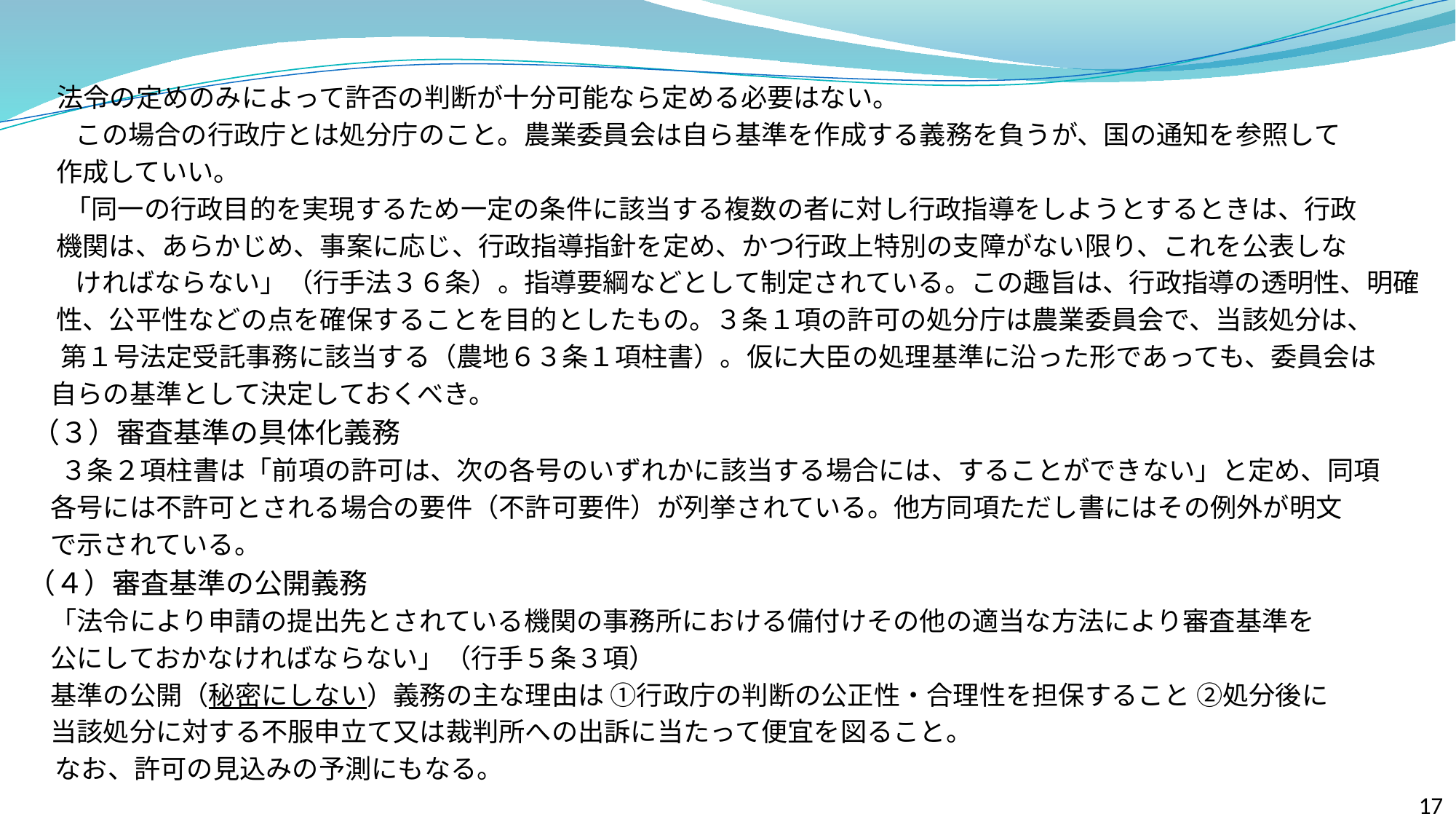

法令の定めのみによって許否の判断が十分可能なら定める必要はない。
　　   この場合の行政庁とは処分庁のこと。農業委員会は自ら基準を作成する義務を負うが、国の通知を参照して
        作成していい。
   　  「同一の行政目的を実現するため一定の条件に該当する複数の者に対し行政指導をしようとするときは、行政
        機関は、あらかじめ、事案に応じ、行政指導指針を定め、かつ行政上特別の支障がない限り、これを公表しな
　　   ければならない」（行手法３６条）。指導要綱などとして制定されている。この趣旨は、行政指導の透明性、明確
        性、公平性などの点を確保することを目的としたもの。３条１項の許可の処分庁は農業委員会で、当該処分は、
　     第１号法定受託事務に該当する（農地６３条１項柱書）。仮に大臣の処理基準に沿った形であっても、委員会は
       自らの基準として決定しておくべき。
　（３）審査基準の具体化義務
　     ３条２項柱書は「前項の許可は、次の各号のいずれかに該当する場合には、することができない」と定め、同項
       各号には不許可とされる場合の要件（不許可要件）が列挙されている。他方同項ただし書にはその例外が明文
       で示されている。
   （４）審査基準の公開義務
       「法令により申請の提出先とされている機関の事務所における備付けその他の適当な方法により審査基準を
       公にしておかなければならない」（行手５条３項）
       基準の公開（秘密にしない）義務の主な理由は ①行政庁の判断の公正性・合理性を担保すること ②処分後に
       当該処分に対する不服申立て又は裁判所への出訴に当たって便宜を図ること。
　    なお、許可の見込みの予測にもなる。

17